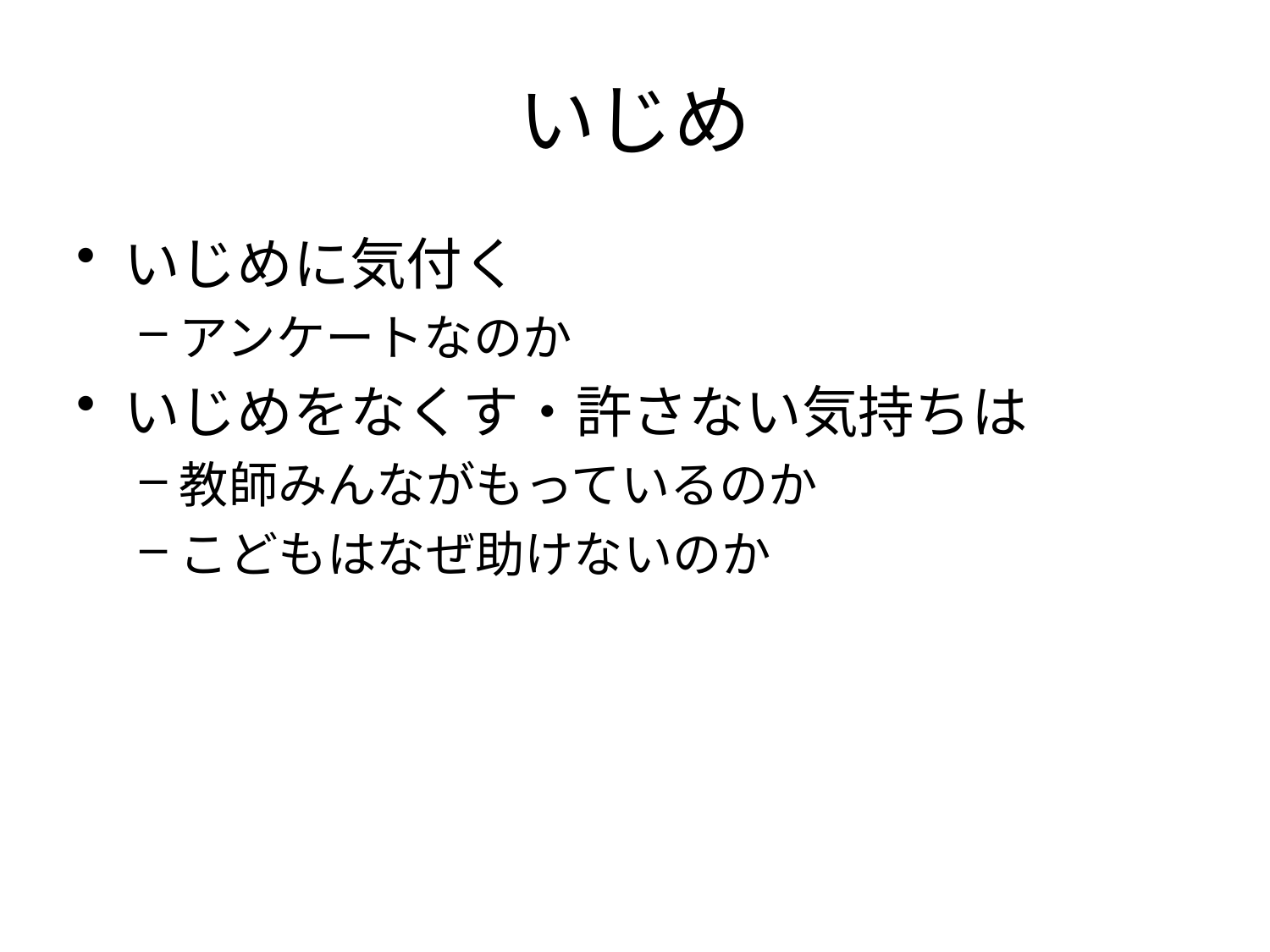

# いじめ
いじめに気付く
アンケートなのか
いじめをなくす・許さない気持ちは
教師みんながもっているのか
こどもはなぜ助けないのか